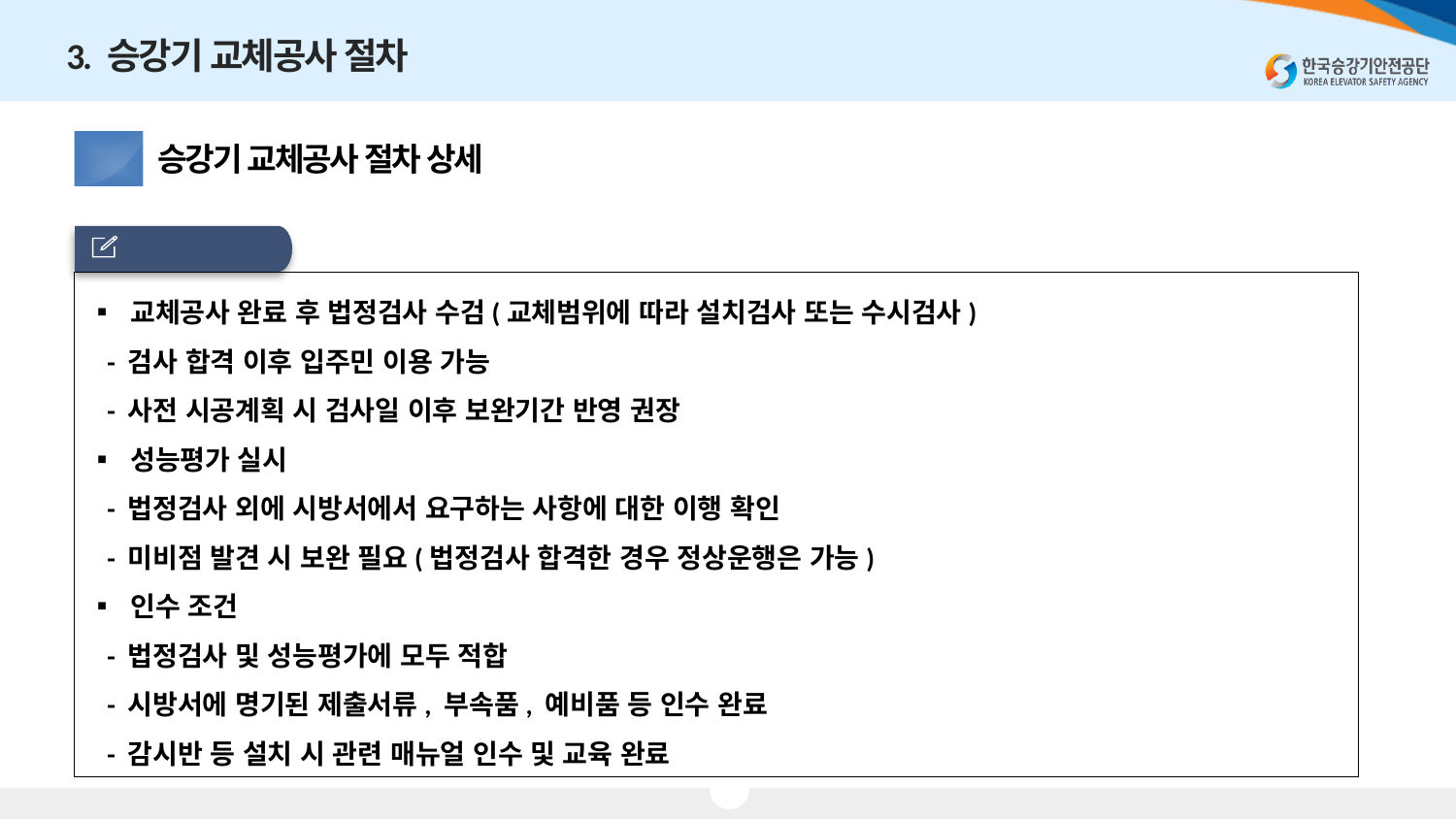

3. 승강기 교체공사 절차
승강기 교체공사 절차 상세
3.2
    검사 및 인수

▪ 교체공사 완료 후 법정검사 수검(교체범위에 따라 설치검사 또는 수시검사)
   - 검사 합격 이후 입주민 이용 가능
   - 사전 시공계획 시 검사일 이후 보완기간 반영 권장
▪ 성능평가 실시
   - 법정검사 외에 시방서에서 요구하는 사항에 대한 이행 확인
   - 미비점 발견 시 보완 필요(법정검사 합격한 경우 정상운행은 가능)
▪ 인수 조건
   - 법정검사 및 성능평가에 모두 적합
   - 시방서에 명기된 제출서류, 부속품, 예비품 등 인수 완료
   - 감시반 등 설치 시 관련 매뉴얼 인수 및 교육 완료